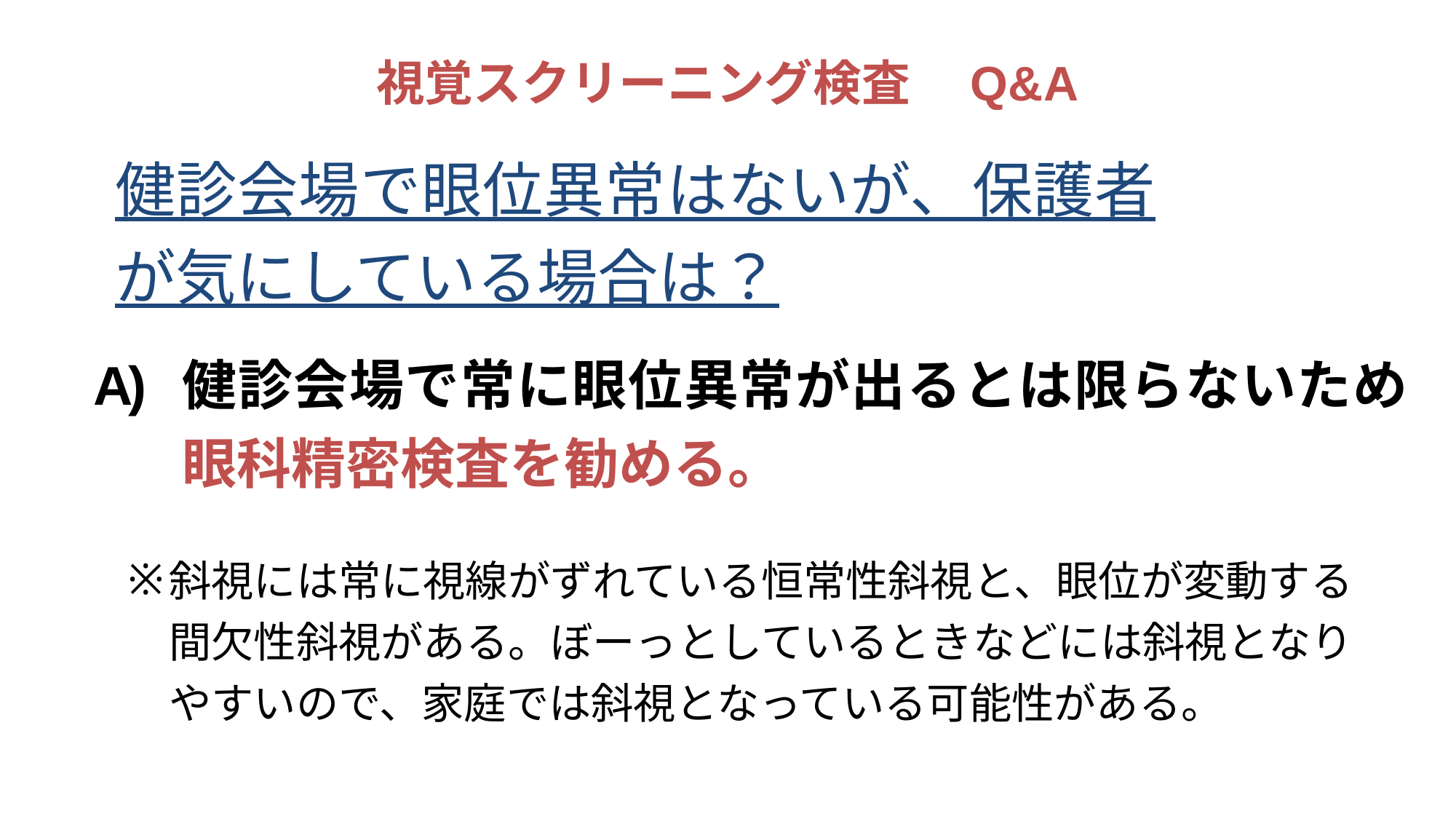

視覚スクリーニング検査　Q&A
健診会場で眼位異常はないが、保護者が気にしている場合は？
健診会場で常に眼位異常が出るとは限らないため眼科精密検査を勧める。
斜視には常に視線がずれている恒常性斜視と、眼位が変動する間欠性斜視がある。ぼーっとしているときなどには斜視となりやすいので、家庭では斜視となっている可能性がある。